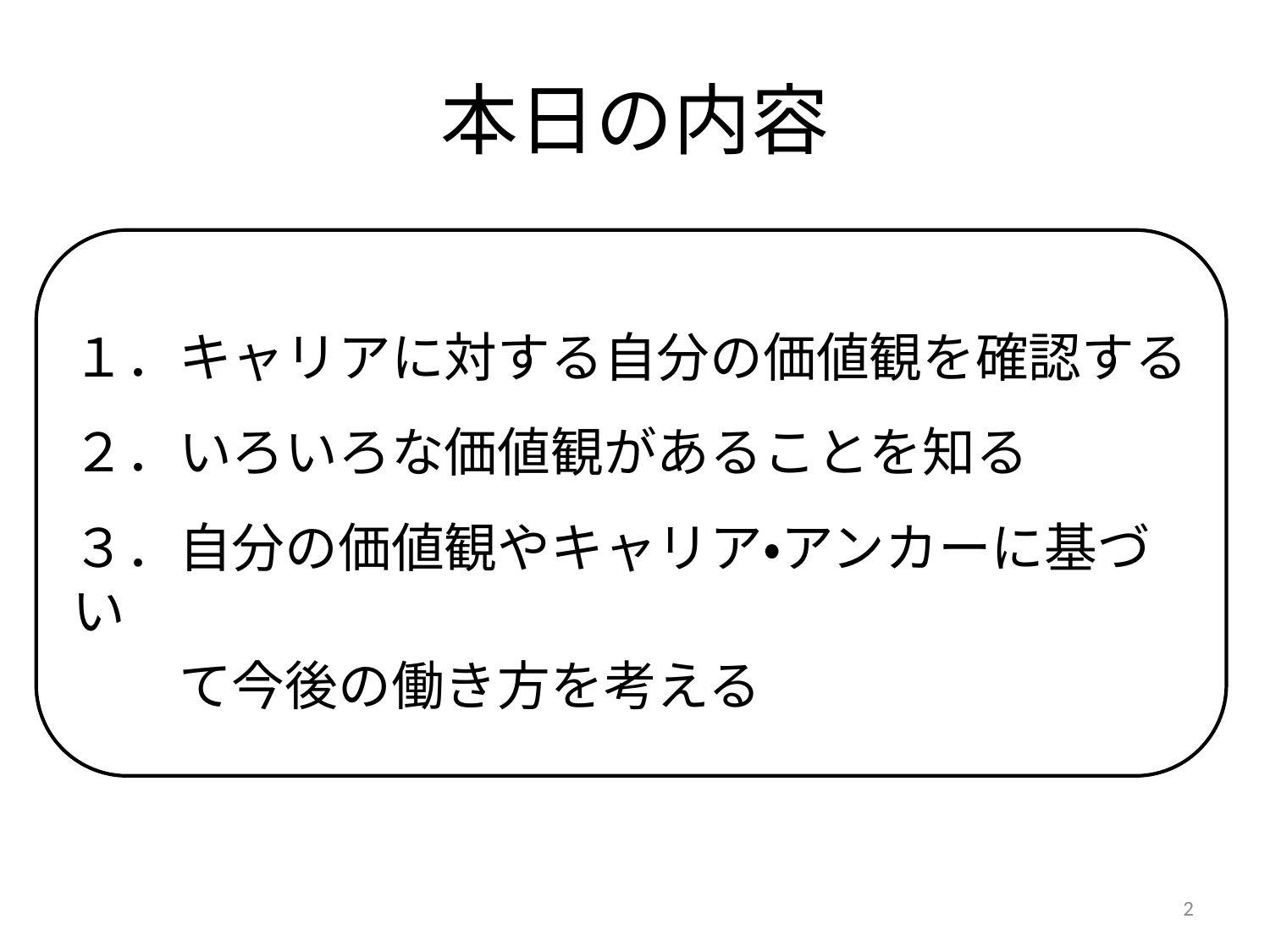

# 本日の内容

１．キャリアに対する自分の価値観を確認する

２．いろいろな価値観があることを知る

３．自分の価値観やキャリア・アンカーに基づい
　　て今後の働き方を考える

2